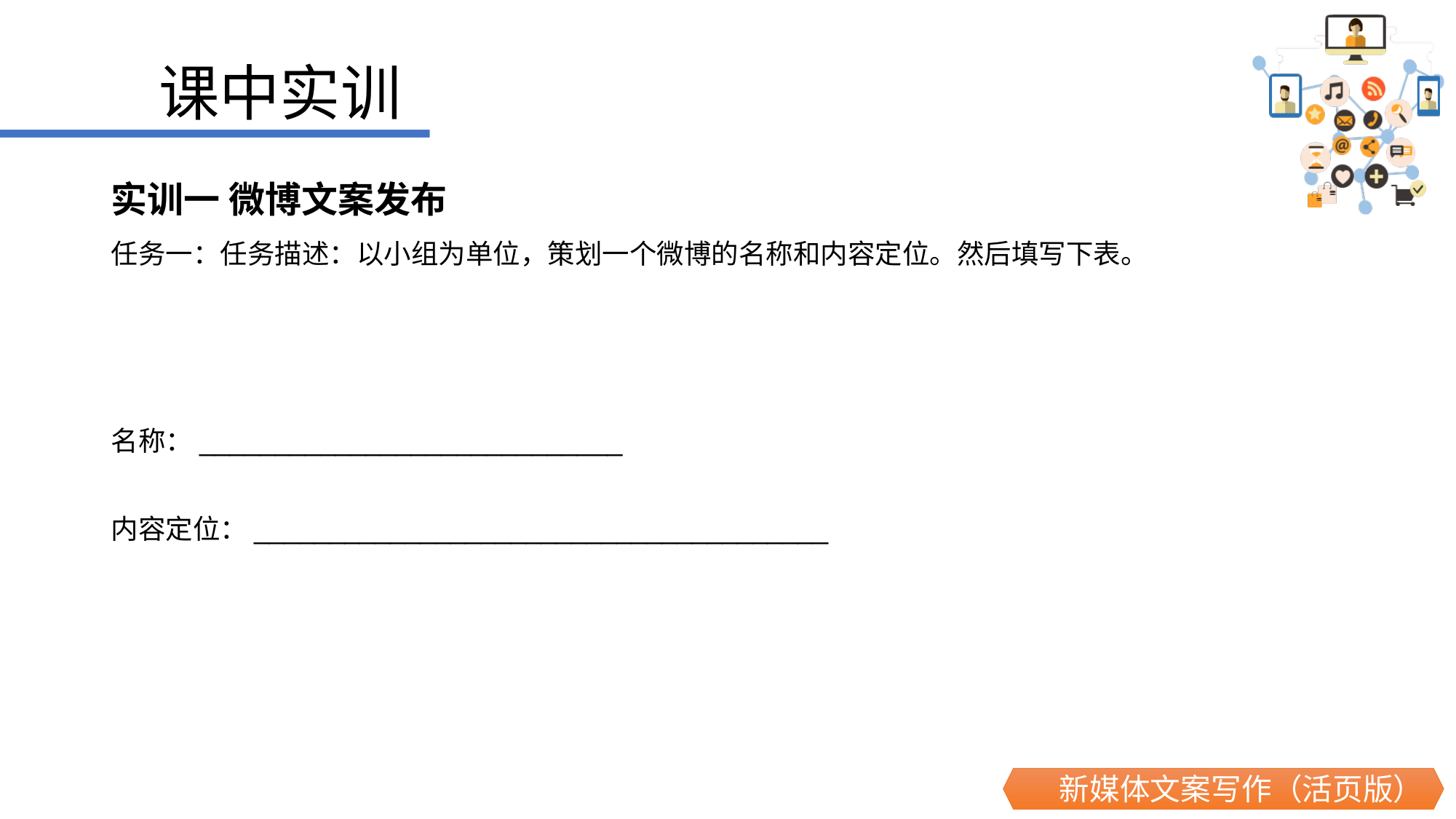

课中实训

实训一 微博文案发布
任务一：任务描述：以小组为单位，策划一个微博的名称和内容定位。然后填写下表。

名称：____________________________
内容定位：______________________________________